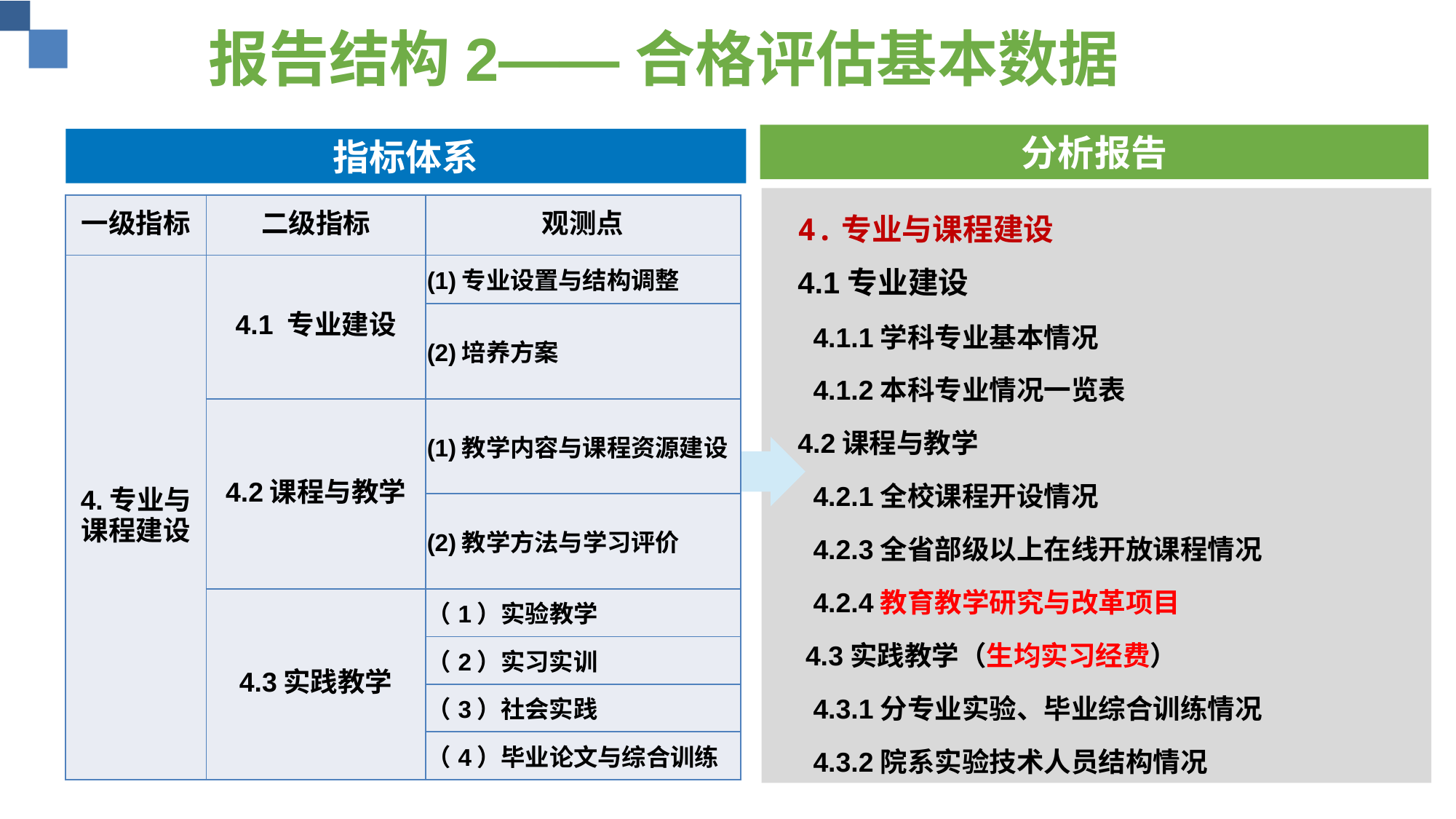

# 报告结构2——合格评估基本数据

分析报告
4.专业与课程建设
4.1专业建设
  4.1.1学科专业基本情况
  4.1.2本科专业情况一览表
4.2课程与教学
  4.2.1全校课程开设情况
  4.2.3全省部级以上在线开放课程情况
  4.2.4教育教学研究与改革项目
 4.3实践教学（生均实习经费）
  4.3.1分专业实验、毕业综合训练情况
  4.3.2院系实验技术人员结构情况

指标体系
| 一级指标 | 二级指标 | 观测点 |
| --- | --- | --- |
| 4.专业与课程建设 | 4.1 专业建设 | (1)专业设置与结构调整 |
|  |  | (2)培养方案 |
|  | 4.2课程与教学 | (1)教学内容与课程资源建设 |
|  |  | (2)教学方法与学习评价 |
|  | 4.3实践教学 | （1）实验教学 |
|  |  | （2）实习实训 |
|  |  | （3）社会实践 |
|  |  | （4）毕业论文与综合训练 |